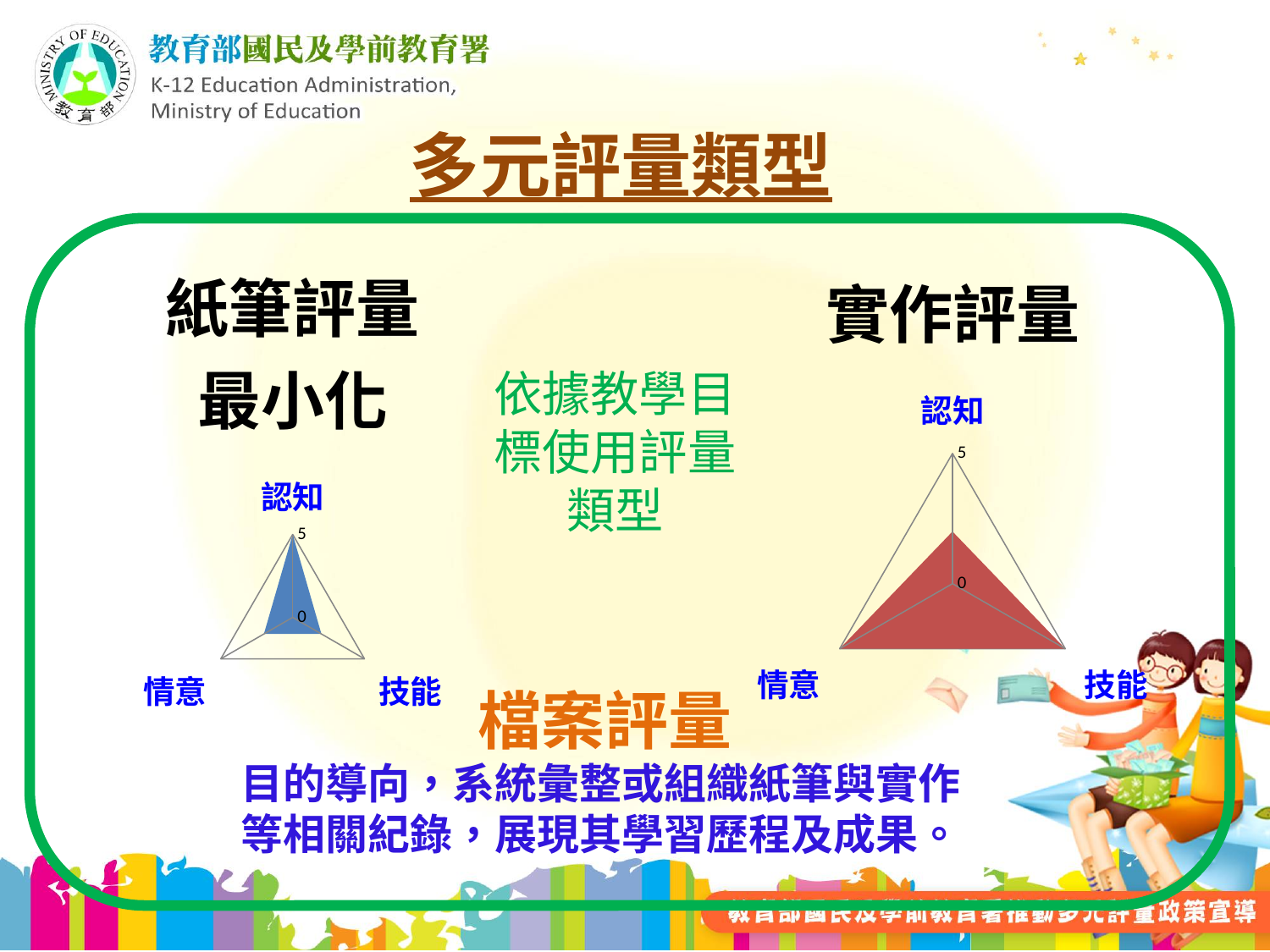

多元評量類型

### Chart: 紙筆評量
最小化

| Category | 紙筆 |
|---|---|
| 認知 | 5.0 |
| 技能 | 2.0 |
| 情意 | 2.0 |

### Chart: 實作評量

| Category | 實作 |
|---|---|
| 認知 | 2.0 |
| 技能 | 5.0 |
| 情意 | 5.0 |
依據教學目標使用評量類型
檔案評量
目的導向，系統彙整或組織紙筆與實作等相關紀錄，展現其學習歷程及成果。